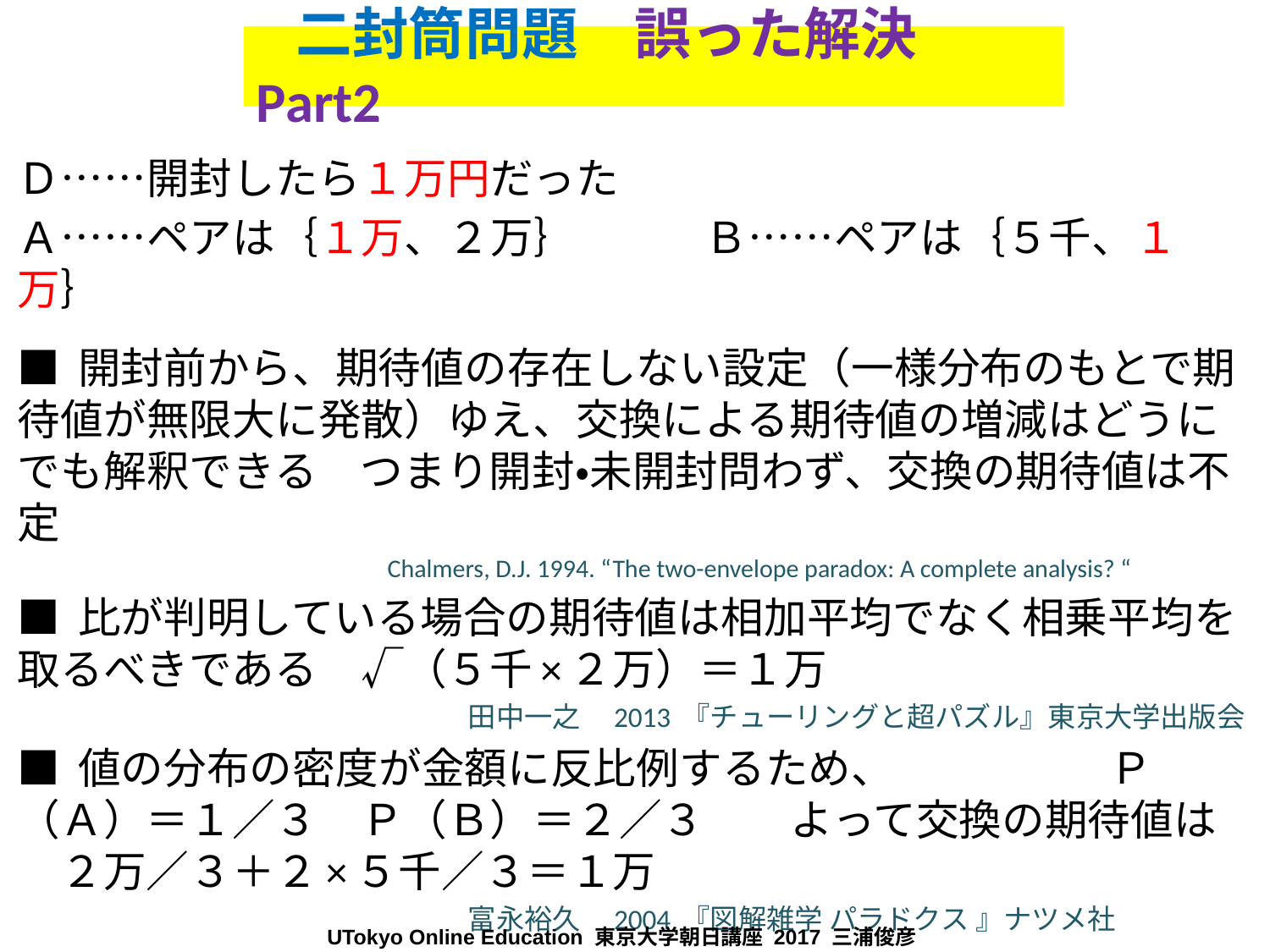

Ｄ……開封したら１万円だった
Ａ……ペアは｛１万、２万｝　　　Ｂ……ペアは｛５千、１万｝

■ 開封前から、期待値の存在しない設定（一様分布のもとで期待値が無限大に発散）ゆえ、交換による期待値の増減はどうにでも解釈できる　つまり開封・未開封問わず、交換の期待値は不定
　　　　　　　　　　　　　　　　Chalmers, D.J. 1994. “The two-envelope paradox: A complete analysis? “
■ 比が判明している場合の期待値は相加平均でなく相乗平均を取るべきである　√（５千×２万）＝１万
　　　　　　　　　　　　　　　　田中一之　2013 『チューリングと超パズル』東京大学出版会
■ 値の分布の密度が金額に反比例するため、　　　　　Ｐ（Ａ）＝１／３　Ｐ（Ｂ）＝２／３　　よって交換の期待値は　２万／３＋２×５千／３＝１万
　　　　　　　　　　　　　　　　富永裕久　2004 『図解雑学 パラドクス 』ナツメ社
  二封筒問題　誤った解決Part2
UTokyo Online Education 東京大学朝日講座 2017 三浦俊彦　CC BY-NC-ND